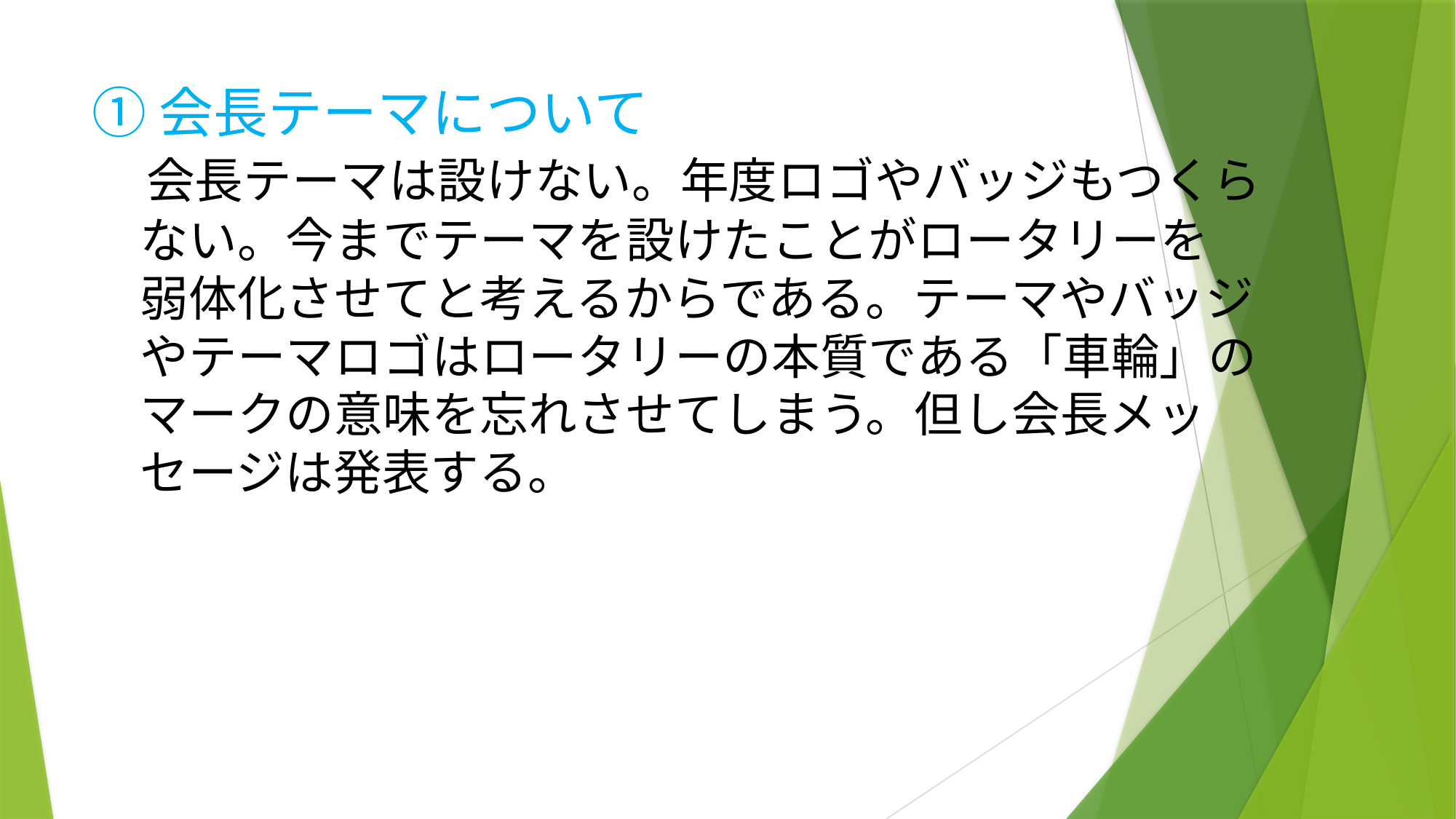

# ①会長テーマについて 　会長テーマは設けない。年度ロゴやバッジもつくら 　ない。今までテーマを設けたことがロータリーを 　弱体化させてと考えるからである。テーマやバッジ 　やテーマロゴはロータリーの本質である「車輪」の 　マークの意味を忘れさせてしまう。但し会長メッ 　セージは発表する。